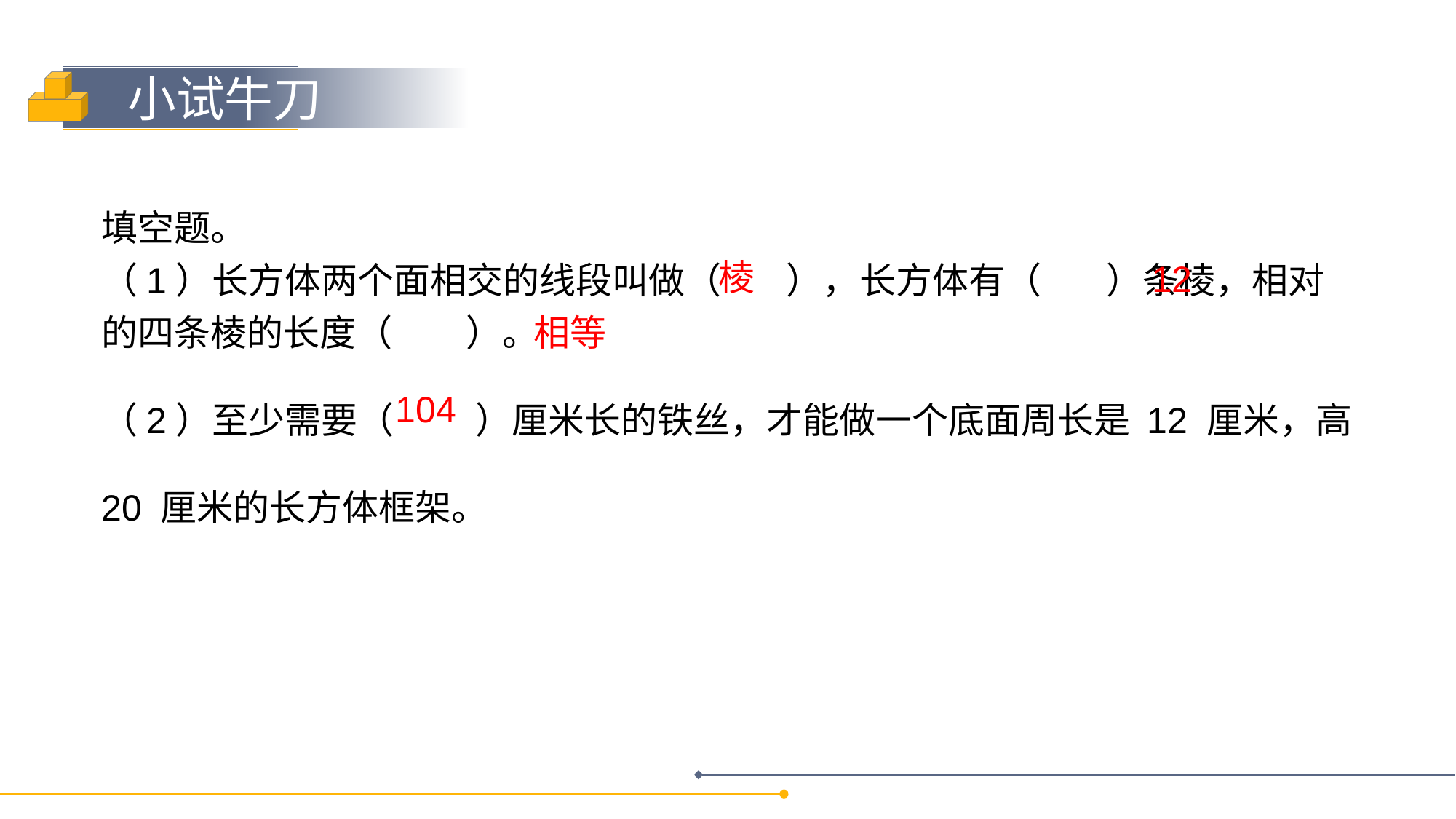

小试牛刀
填空题。
（1）长方体两个面相交的线段叫做（        ），长方体有（        ）条棱，相对的四条棱的长度（         ）。
（2）至少需要（          ）厘米长的铁丝，才能做一个底面周长是 12 厘米，高 20 厘米的长方体框架。
棱
12
相等
104